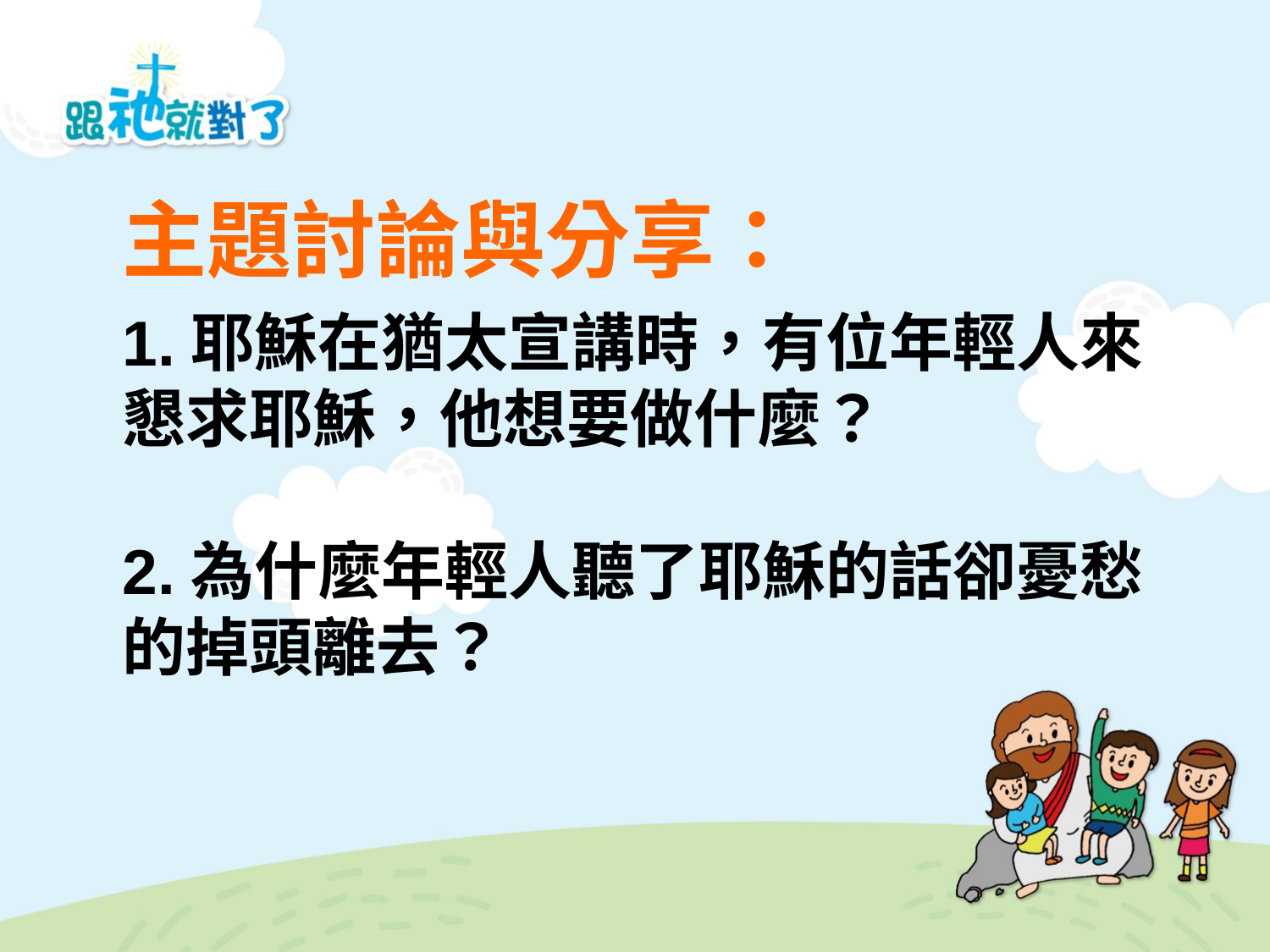

主題討論與分享：
1.耶穌在猶太宣講時，有位年輕人來懇求耶穌，他想要做什麼？

2.為什麼年輕人聽了耶穌的話卻憂愁的掉頭離去？